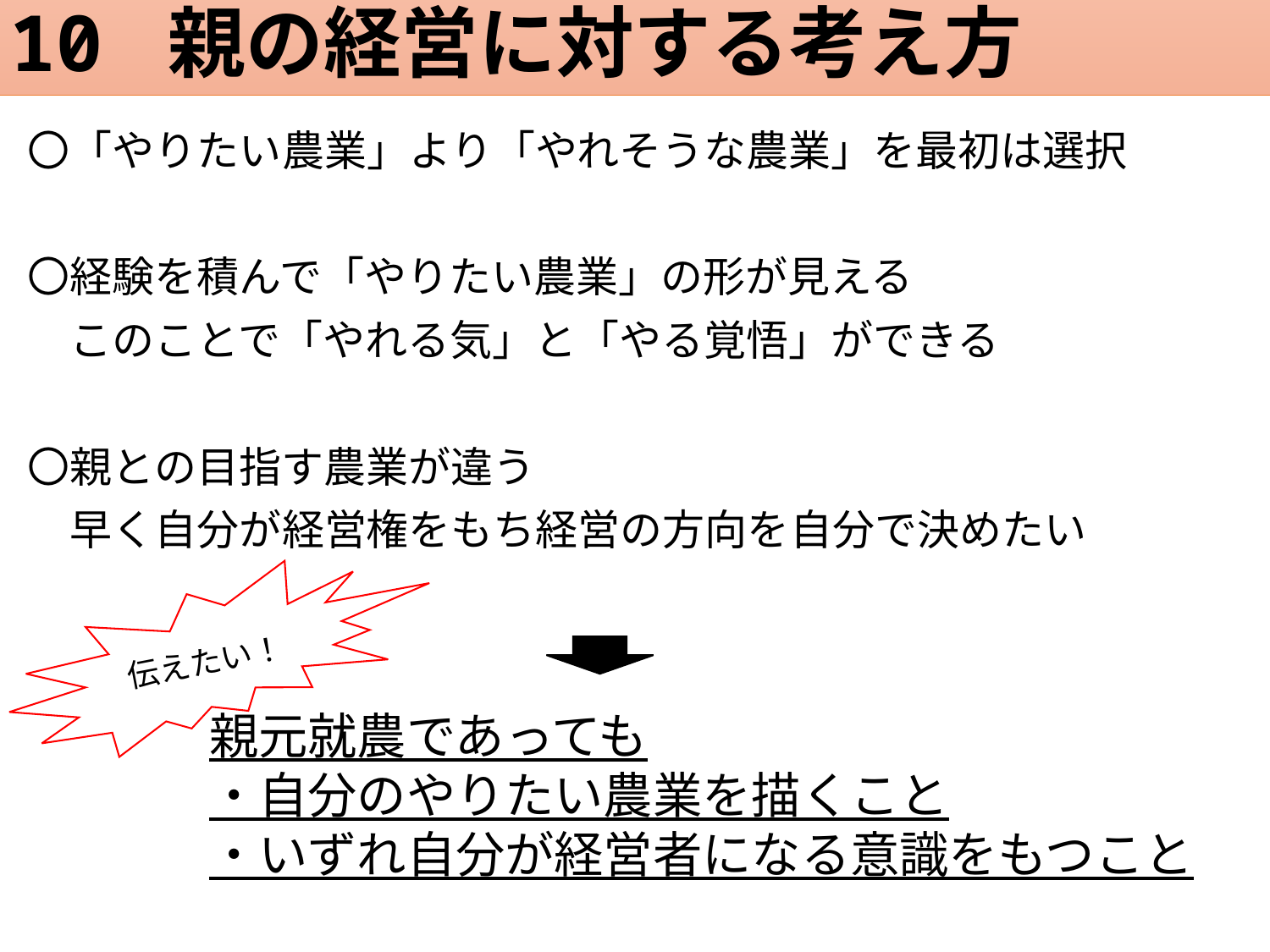

10 親の経営に対する考え方
〇「やりたい農業」より「やれそうな農業」を最初は選択

〇経験を積んで「やりたい農業」の形が見える
　このことで「やれる気」と「やる覚悟」ができる

〇親との目指す農業が違う
　早く自分が経営権をもち経営の方向を自分で決めたい

伝えたい！

親元就農であっても
・自分のやりたい農業を描くこと
・いずれ自分が経営者になる意識をもつこと